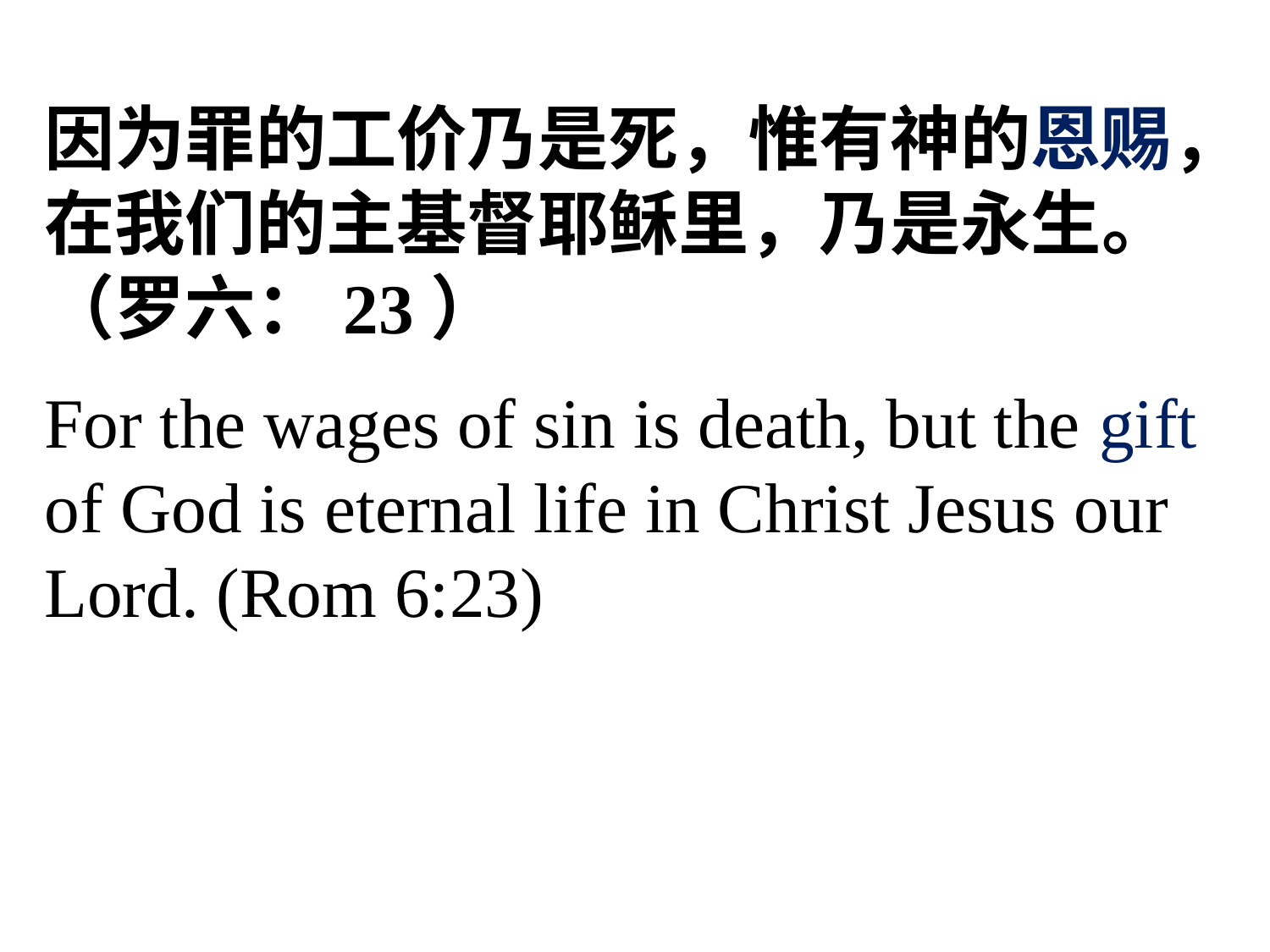

# 因为罪的工价乃是死，惟有神的恩赐，在我们的主基督耶稣里，乃是永生。（罗六：23） For the wages of sin is death, but the gift of God is eternal life in Christ Jesus our Lord. (Rom 6:23)